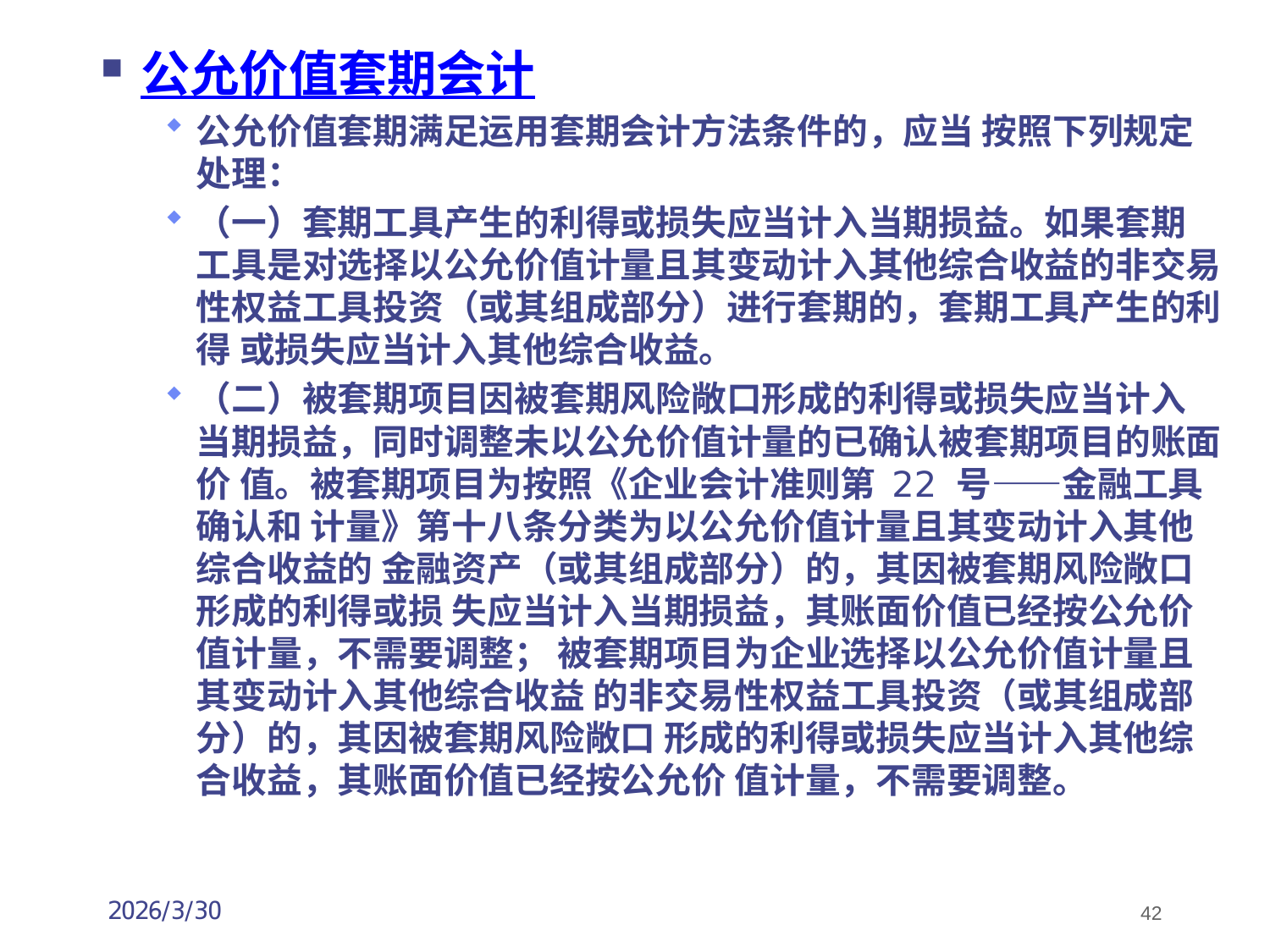

公允价值套期会计
公允价值套期满足运用套期会计方法条件的，应当 按照下列规定处理：
（一）套期工具产生的利得或损失应当计入当期损益。如果套期 工具是对选择以公允价值计量且其变动计入其他综合收益的非交易 性权益工具投资（或其组成部分）进行套期的，套期工具产生的利得 或损失应当计入其他综合收益。
（二）被套期项目因被套期风险敞口形成的利得或损失应当计入 当期损益，同时调整未以公允价值计量的已确认被套期项目的账面价 值。被套期项目为按照《企业会计准则第 22 号——金融工具确认和 计量》第十八条分类为以公允价值计量且其变动计入其他综合收益的 金融资产（或其组成部分）的，其因被套期风险敞口形成的利得或损 失应当计入当期损益，其账面价值已经按公允价值计量，不需要调整； 被套期项目为企业选择以公允价值计量且其变动计入其他综合收益 的非交易性权益工具投资（或其组成部分）的，其因被套期风险敞口 形成的利得或损失应当计入其他综合收益，其账面价值已经按公允价 值计量，不需要调整。
2026/3/30
42